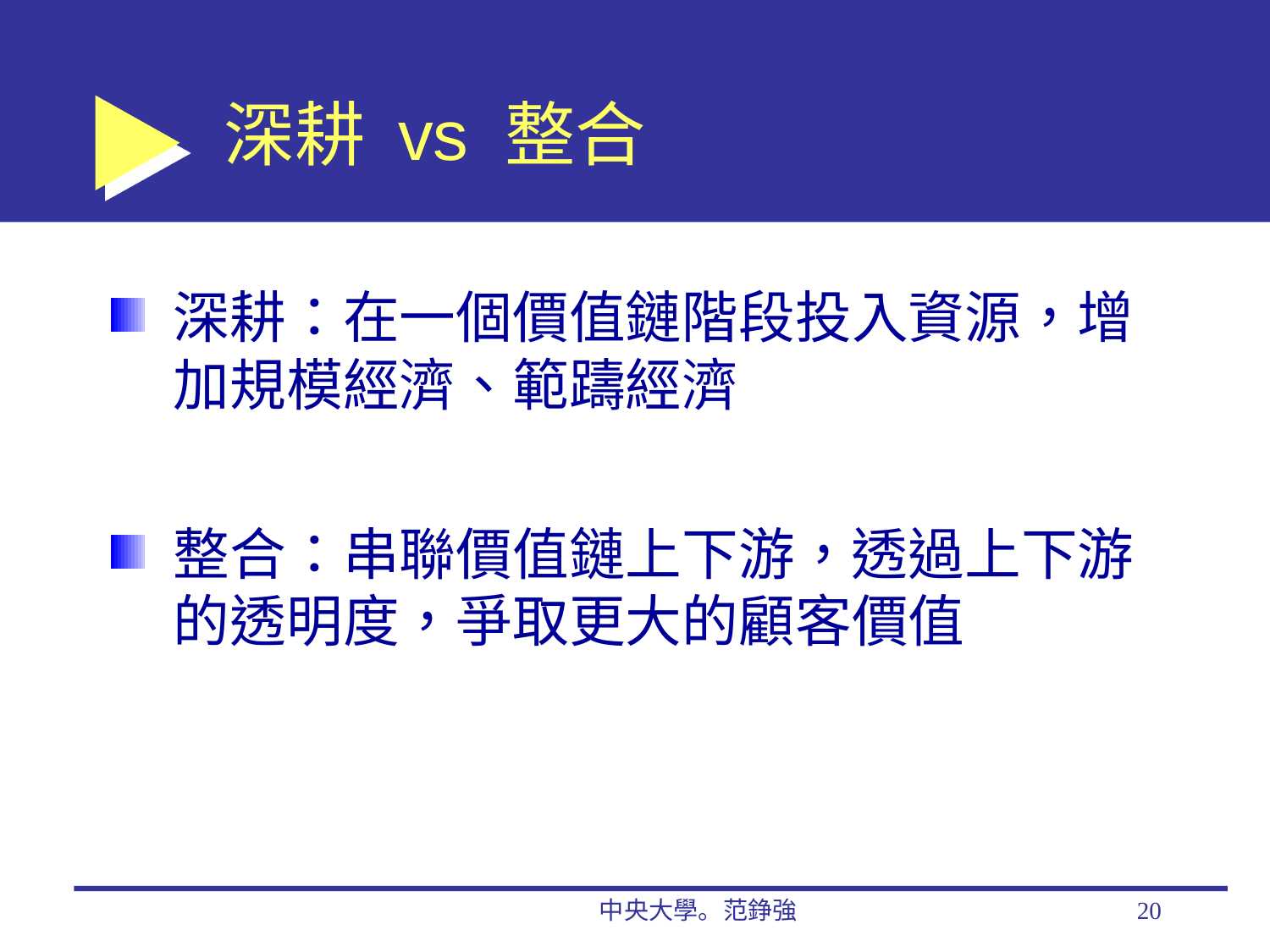

# 深耕 vs 整合
深耕：在一個價值鏈階段投入資源，增加規模經濟、範躊經濟

整合：串聯價值鏈上下游，透過上下游的透明度，爭取更大的顧客價值
中央大學。范錚強
20